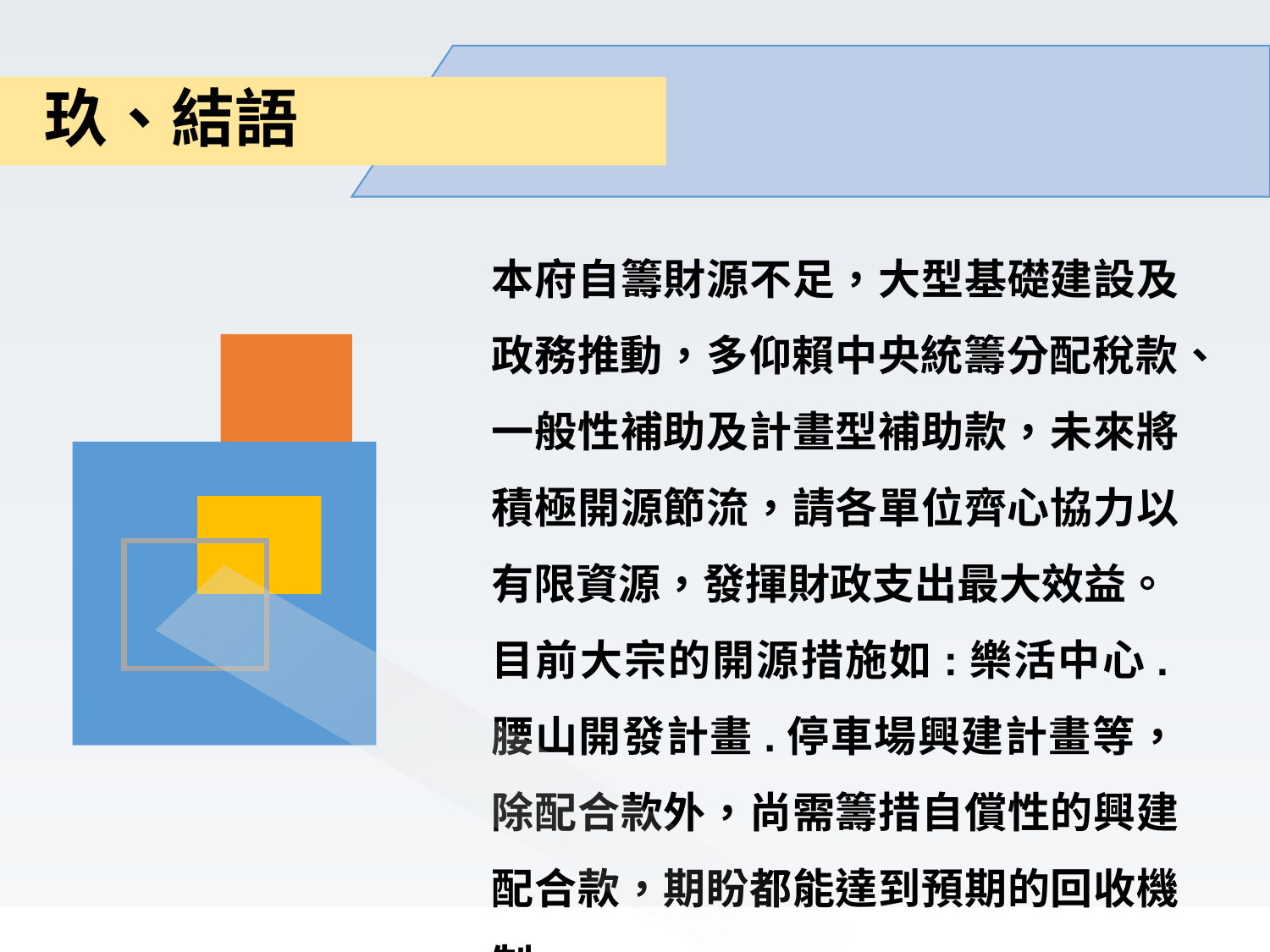

# 玖、結語
本府自籌財源不足，大型基礎建設及政務推動，多仰賴中央統籌分配稅款、一般性補助及計畫型補助款，未來將積極開源節流，請各單位齊心協力以有限資源，發揮財政支出最大效益。
目前大宗的開源措施如:樂活中心.腰山開發計畫.停車場興建計畫等，除配合款外，尚需籌措自償性的興建配合款，期盼都能達到預期的回收機制。